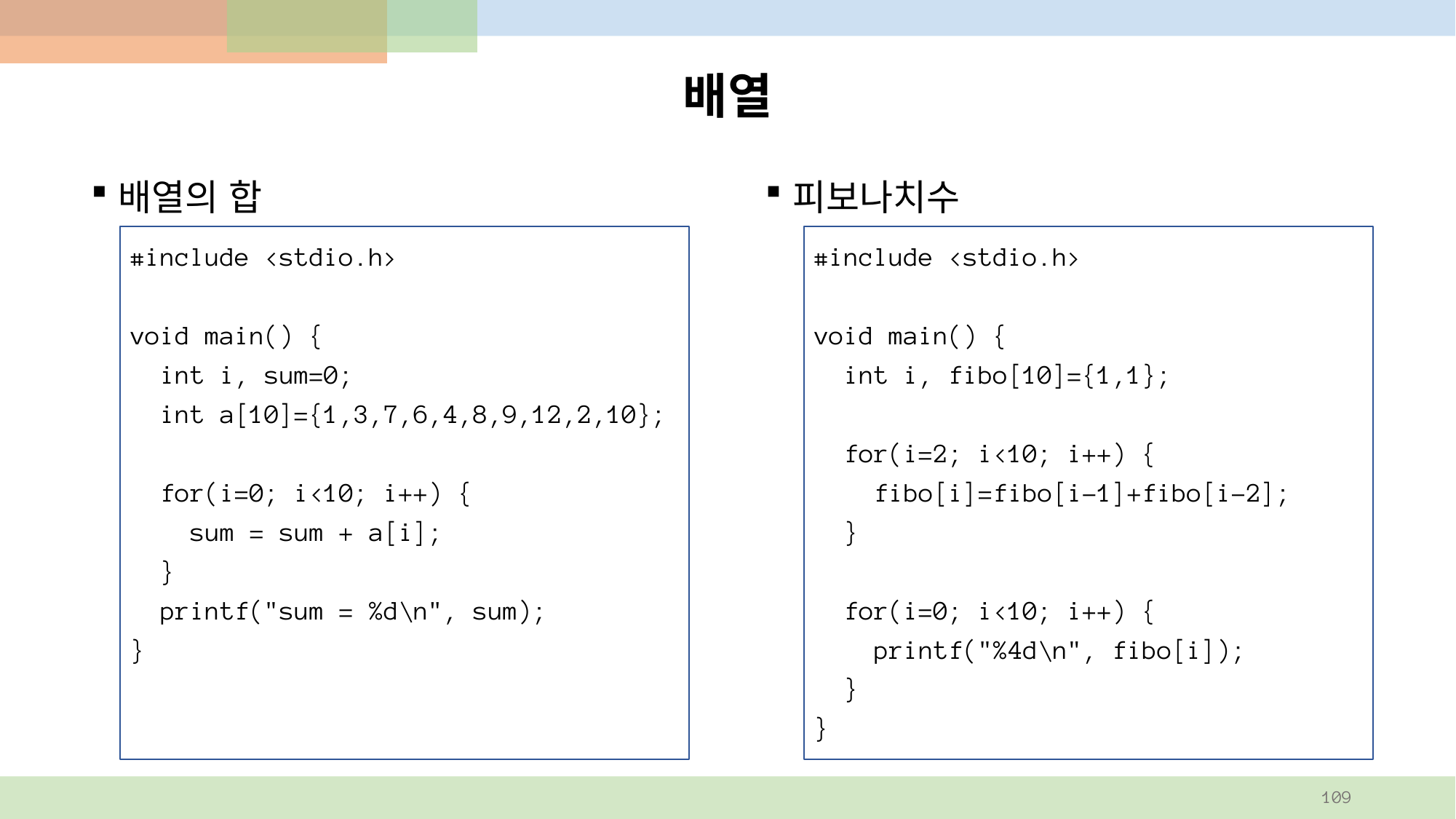

# 배열
피보나치수
배열의 합
#include <stdio.h>

void main() {
  int i, sum=0;
  int a[10]={1,3,7,6,4,8,9,12,2,10};

  for(i=0; i<10; i++) {
    sum = sum + a[i];
  }
  printf("sum = %d\n", sum);
}
#include <stdio.h>

void main() {
  int i, fibo[10]={1,1};

  for(i=2; i<10; i++) {
    fibo[i]=fibo[i-1]+fibo[i-2];
  }

  for(i=0; i<10; i++) {
    printf("%4d\n", fibo[i]);
  }
}
109